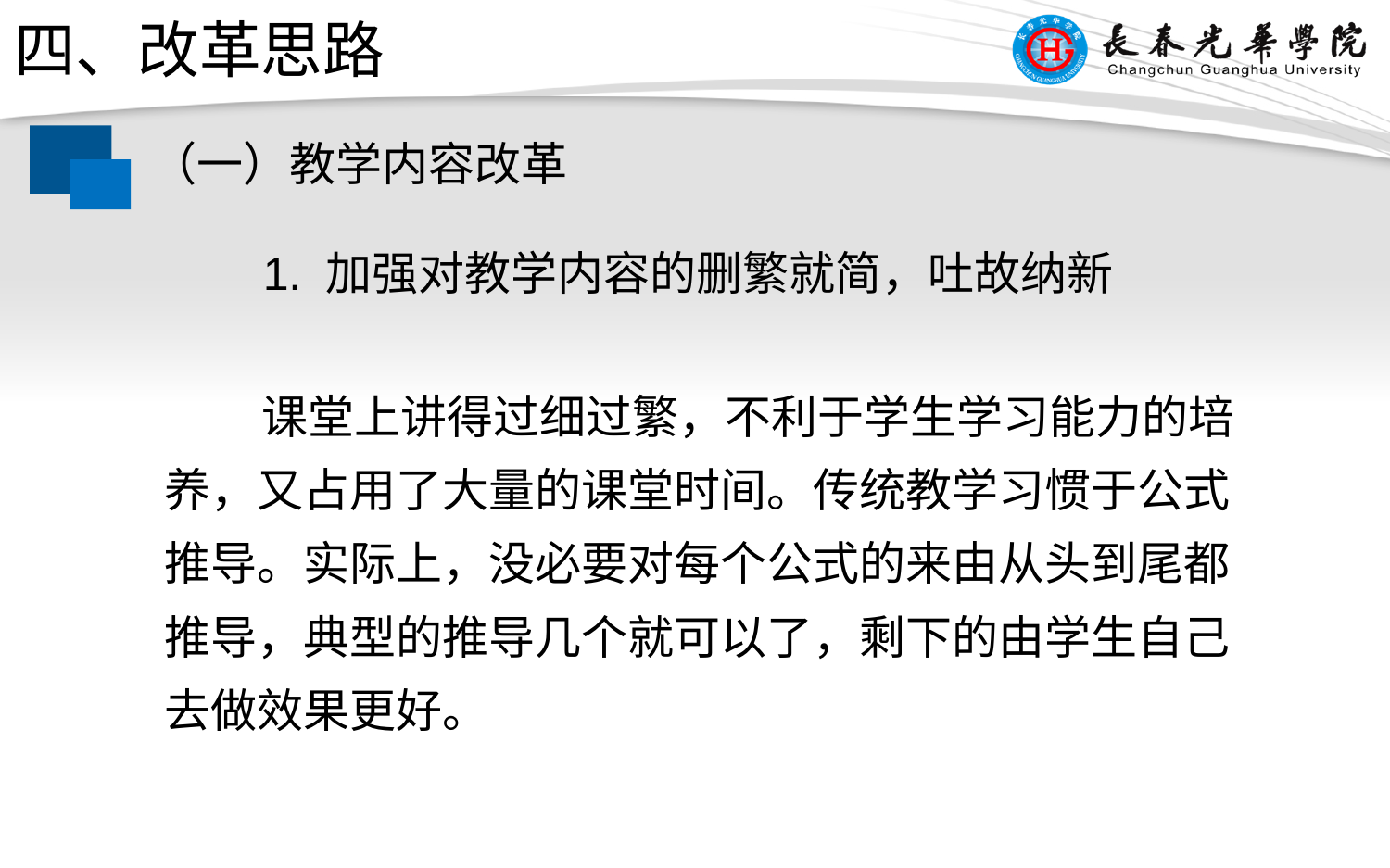

四、改革思路

（一）教学内容改革
1. 加强对教学内容的删繁就简，吐故纳新
  课堂上讲得过细过繁，不利于学生学习能力的培养，又占用了大量的课堂时间。传统教学习惯于公式推导。实际上，没必要对每个公式的来由从头到尾都推导，典型的推导几个就可以了，剩下的由学生自己去做效果更好。